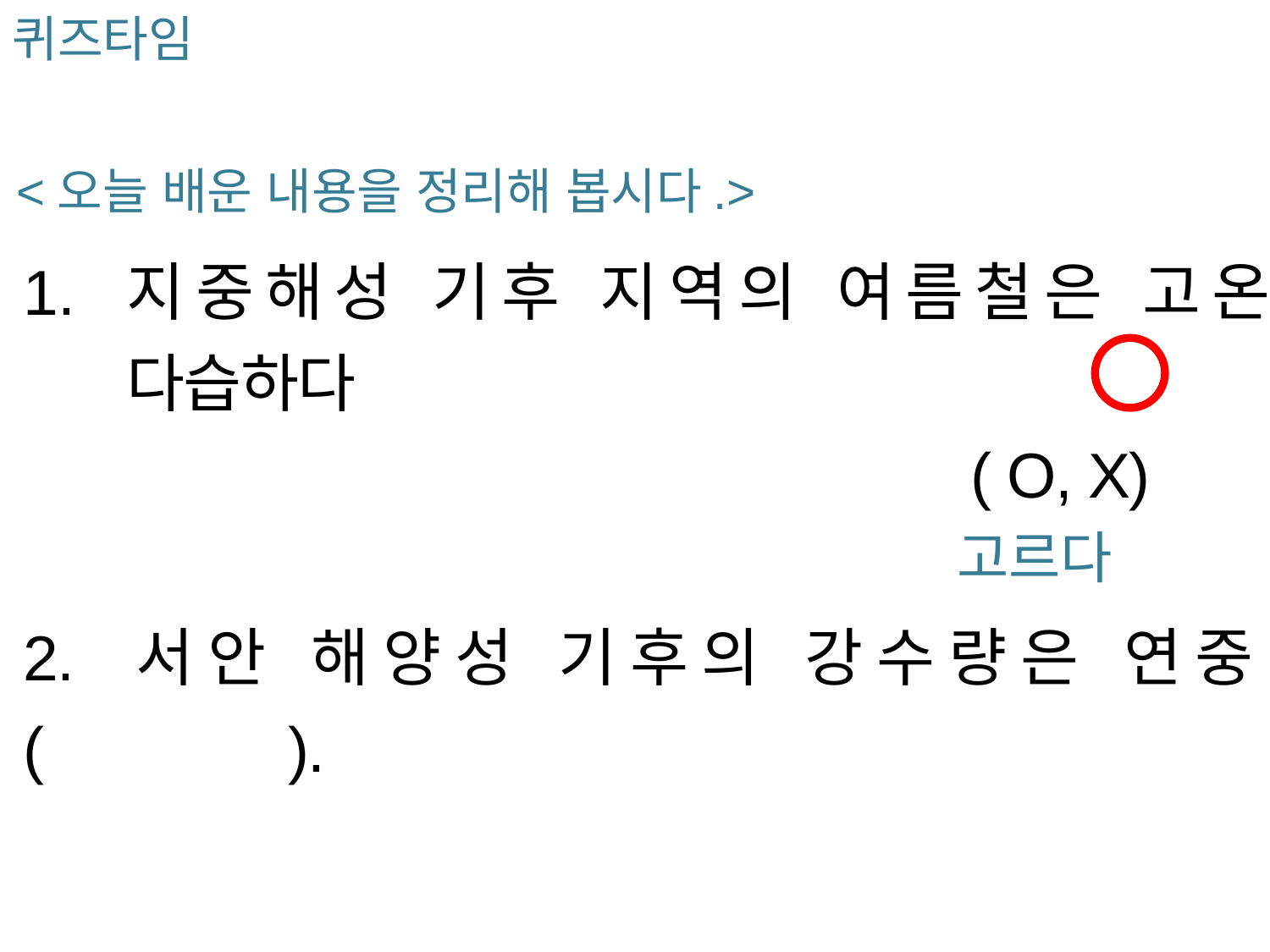

퀴즈타임

<오늘 배운 내용을 정리해 봅시다.>
지중해성 기후 지역의 여름철은 고온 다습하다
                                                          ( O, X)

2. 서안 해양성 기후의 강수량은 연중(               ).

고르다